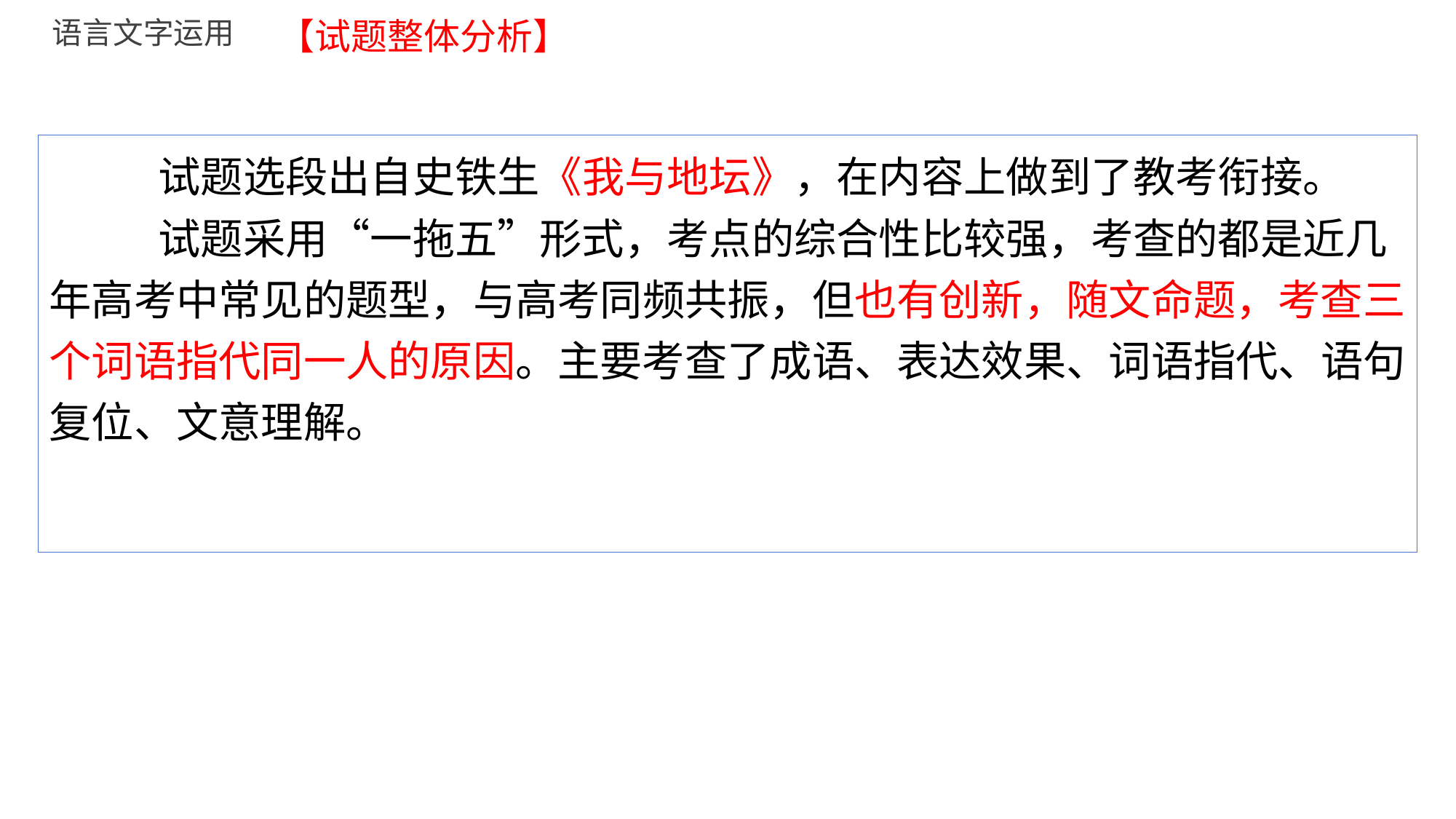

语言文字运用
【试题整体分析】
试题选段出自史铁生《我与地坛》，在内容上做到了教考衔接。
试题采用“一拖五”形式，考点的综合性比较强，考查的都是近几年高考中常见的题型，与高考同频共振，但也有创新，随文命题，考查三个词语指代同一人的原因。主要考查了成语、表达效果、词语指代、语句复位、文意理解。